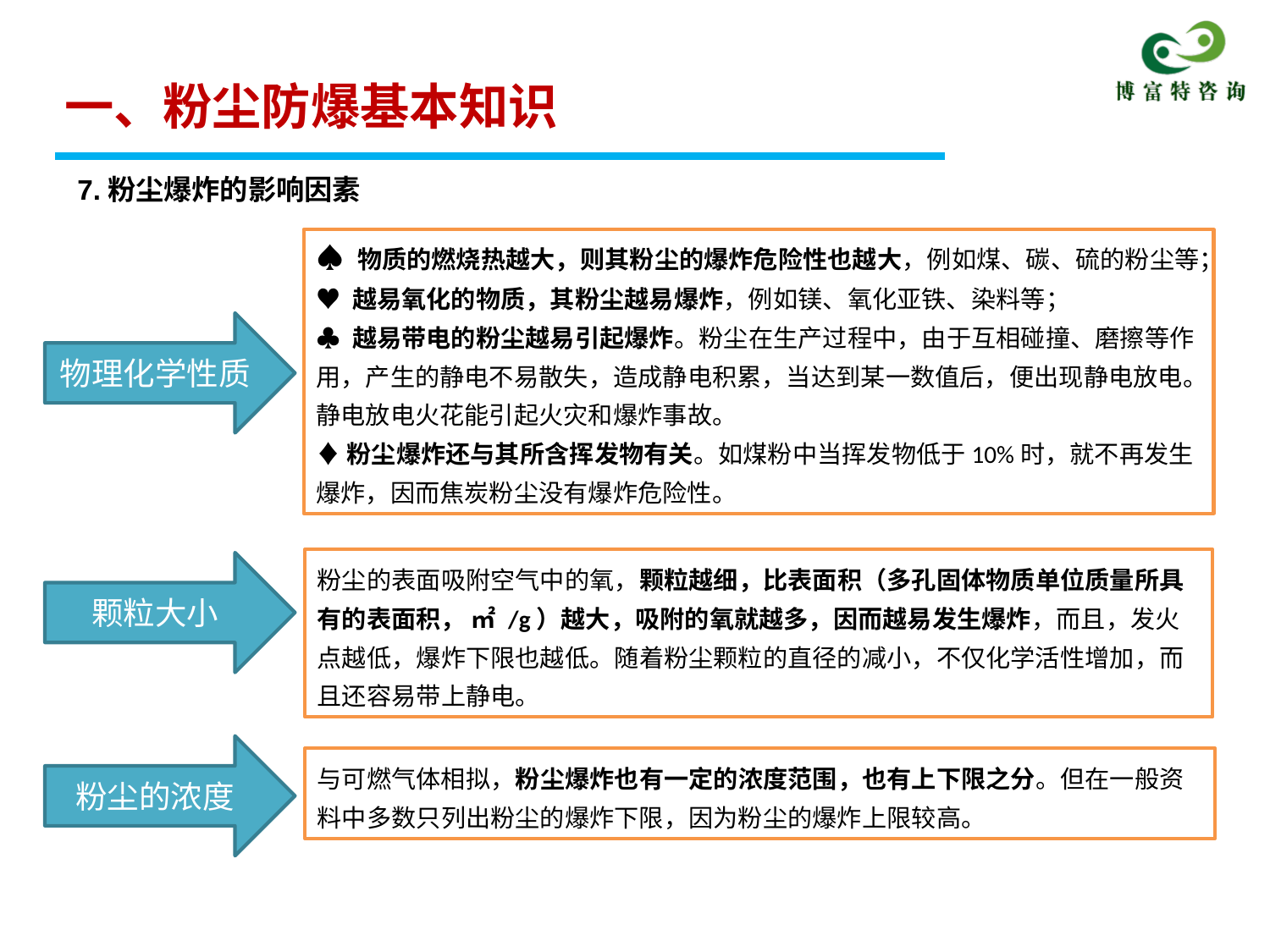

一、粉尘防爆基本知识
7.粉尘爆炸的影响因素
♠ 物质的燃烧热越大，则其粉尘的爆炸危险性也越大，例如煤、碳、硫的粉尘等；
♥ 越易氧化的物质，其粉尘越易爆炸，例如镁、氧化亚铁、染料等；
♣ 越易带电的粉尘越易引起爆炸。粉尘在生产过程中，由于互相碰撞、磨擦等作用，产生的静电不易散失，造成静电积累，当达到某一数值后，便出现静电放电。静电放电火花能引起火灾和爆炸事故。
♦粉尘爆炸还与其所含挥发物有关。如煤粉中当挥发物低于10%时，就不再发生爆炸，因而焦炭粉尘没有爆炸危险性。
物理化学性质
粉尘的表面吸附空气中的氧，颗粒越细，比表面积（多孔固体物质单位质量所具有的表面积， ㎡ /g）越大，吸附的氧就越多，因而越易发生爆炸，而且，发火点越低，爆炸下限也越低。随着粉尘颗粒的直径的减小，不仅化学活性增加，而且还容易带上静电。
颗粒大小
粉尘的浓度
与可燃气体相拟，粉尘爆炸也有一定的浓度范围，也有上下限之分。但在一般资料中多数只列出粉尘的爆炸下限，因为粉尘的爆炸上限较高。